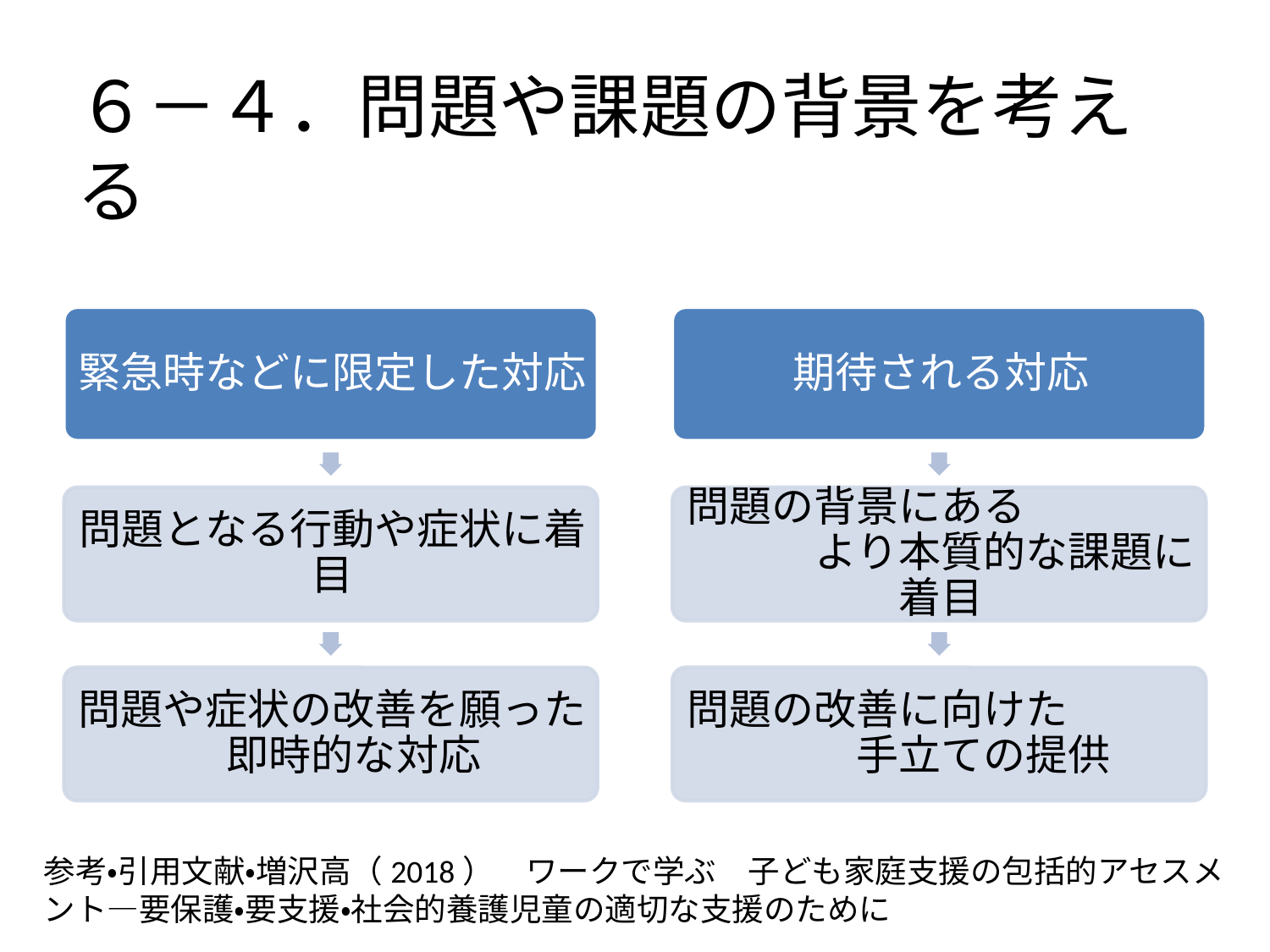

# ６－４．問題や課題の背景を考える
緊急時などに限定した対応
問題となる行動や症状に着目
問題や症状の改善を願った　即時的な対応
期待される対応
問題の背景にある　　　　　　　より本質的な課題に着目
問題の改善に向けた　　　　　手立ての提供
参考・引用文献・増沢高（2018）　ワークで学ぶ　子ども家庭支援の包括的アセスメント―要保護・要支援・社会的養護児童の適切な支援のために